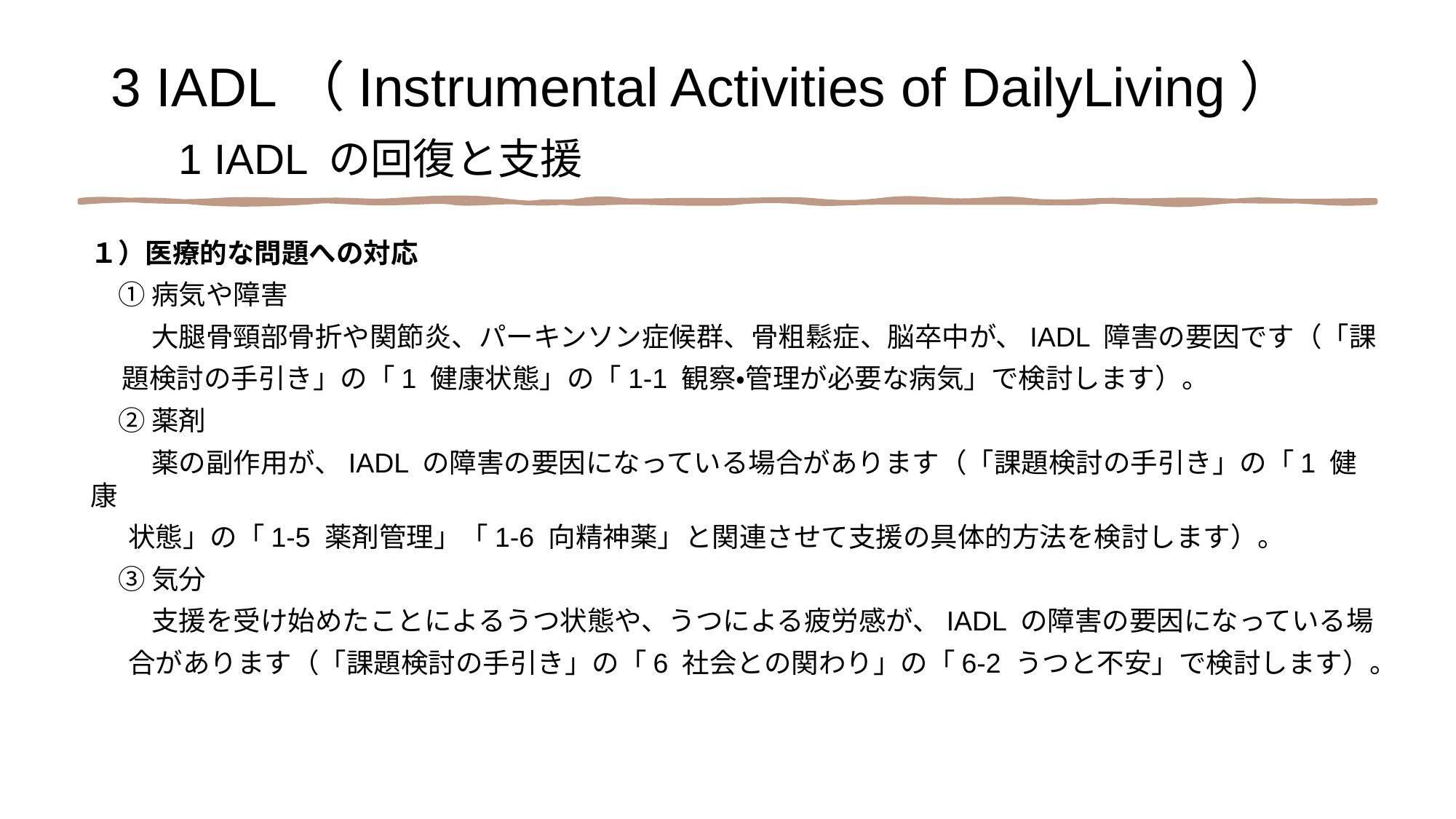

3 IADL（Instrumental Activities of DailyLiving）
　1 IADL の回復と支援

１）医療的な問題への対応
　① 病気や障害
　　 大腿骨頸部骨折や関節炎、パーキンソン症候群、骨粗鬆症、脳卒中が、IADL 障害の要因です（「課
    題検討の手引き」の「1 健康状態」の「1-1 観察・管理が必要な病気」で検討します）。
　② 薬剤
　　 薬の副作用が、IADL の障害の要因になっている場合があります（「課題検討の手引き」の「1 健康
     状態」の「1-5 薬剤管理」「1-6 向精神薬」と関連させて支援の具体的方法を検討します）。
　③ 気分
　　 支援を受け始めたことによるうつ状態や、うつによる疲労感が、IADL の障害の要因になっている場
     合があります（「課題検討の手引き」の「6 社会との関わり」の「6-2 うつと不安」で検討します）。